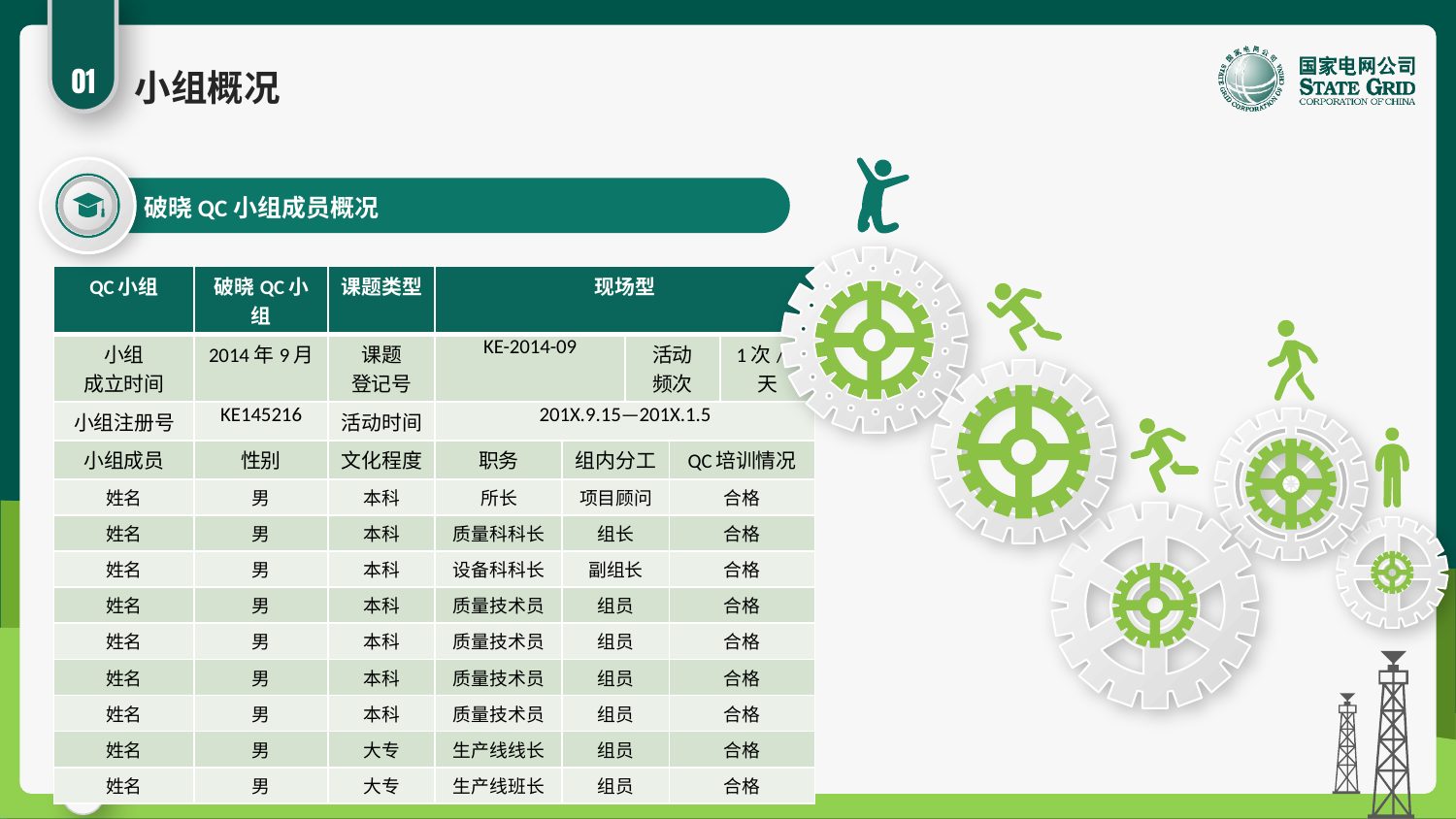

01
小组概况

破晓QC小组成员概况

| QC小组 | 破晓QC小组 | 课题类型 | 现场型 |  |  |  |  |
| --- | --- | --- | --- | --- | --- | --- | --- |
| 小组 成立时间 | 2014年9月 | 课题 登记号 | KE-2014-09 |  | 活动 频次 |  | 1次/2天 |
| 小组注册号 | KE145216 | 活动时间 | 201X.9.15—201X.1.5 |  |  |  |  |
| 小组成员 | 性别 | 文化程度 | 职务 | 组内分工 |  | QC培训情况 |  |
| 姓名 | 男 | 本科 | 所长 | 项目顾问 |  | 合格 |  |
| 姓名 | 男 | 本科 | 质量科科长 | 组长 |  | 合格 |  |
| 姓名 | 男 | 本科 | 设备科科长 | 副组长 |  | 合格 |  |
| 姓名 | 男 | 本科 | 质量技术员 | 组员 |  | 合格 |  |
| 姓名 | 男 | 本科 | 质量技术员 | 组员 |  | 合格 |  |
| 姓名 | 男 | 本科 | 质量技术员 | 组员 |  | 合格 |  |
| 姓名 | 男 | 本科 | 质量技术员 | 组员 |  | 合格 |  |
| 姓名 | 男 | 大专 | 生产线线长 | 组员 |  | 合格 |  |
| 姓名 | 男 | 大专 | 生产线班长 | 组员 |  | 合格 |  |

5